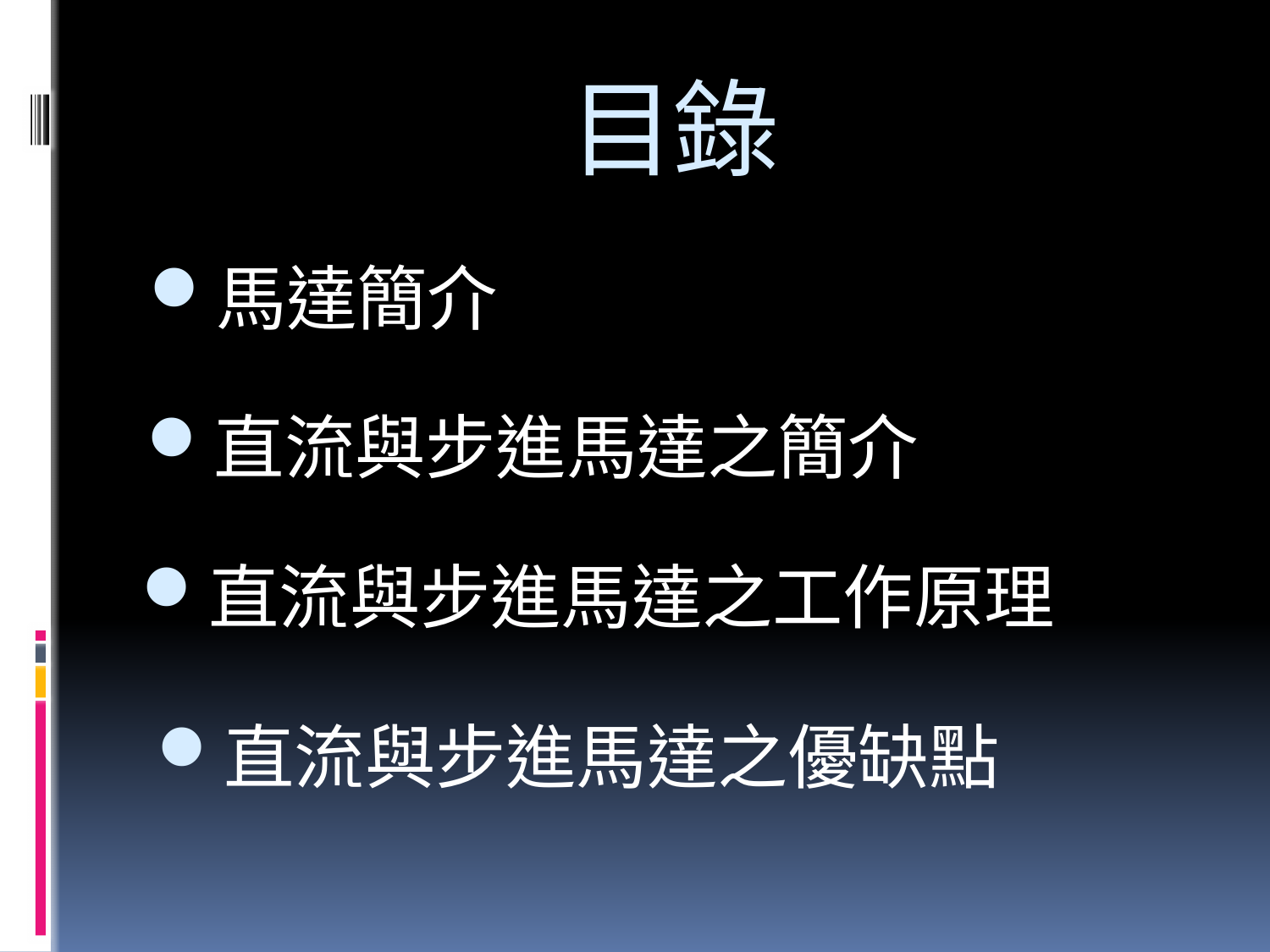

# 目錄
馬達簡介

直流與步進馬達之簡介
直流與步進馬達之工作原理
直流與步進馬達之優缺點